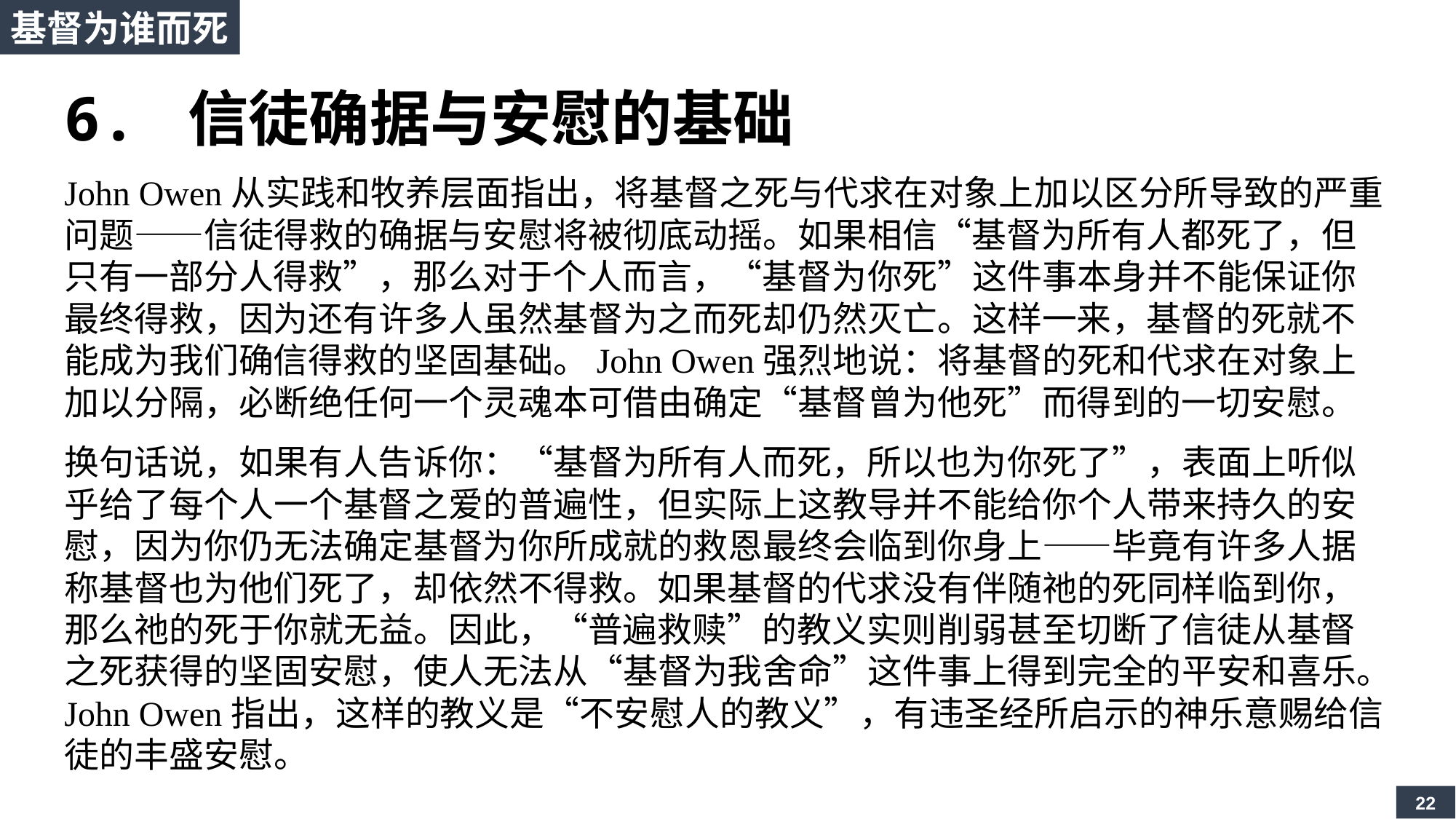

基督为谁而死
6. 信徒确据与安慰的基础
John Owen从实践和牧养层面指出，将基督之死与代求在对象上加以区分所导致的严重问题——信徒得救的确据与安慰将被彻底动摇。如果相信“基督为所有人都死了，但只有一部分人得救”，那么对于个人而言，“基督为你死”这件事本身并不能保证你最终得救，因为还有许多人虽然基督为之而死却仍然灭亡。这样一来，基督的死就不能成为我们确信得救的坚固基础。John Owen强烈地说：将基督的死和代求在对象上加以分隔，必断绝任何一个灵魂本可借由确定“基督曾为他死”而得到的一切安慰。
换句话说，如果有人告诉你：“基督为所有人而死，所以也为你死了”，表面上听似乎给了每个人一个基督之爱的普遍性，但实际上这教导并不能给你个人带来持久的安慰，因为你仍无法确定基督为你所成就的救恩最终会临到你身上——毕竟有许多人据称基督也为他们死了，却依然不得救。如果基督的代求没有伴随祂的死同样临到你，那么祂的死于你就无益。因此，“普遍救赎”的教义实则削弱甚至切断了信徒从基督之死获得的坚固安慰，使人无法从“基督为我舍命”这件事上得到完全的平安和喜乐。John Owen指出，这样的教义是“不安慰人的教义”，有违圣经所启示的神乐意赐给信徒的丰盛安慰​。
22